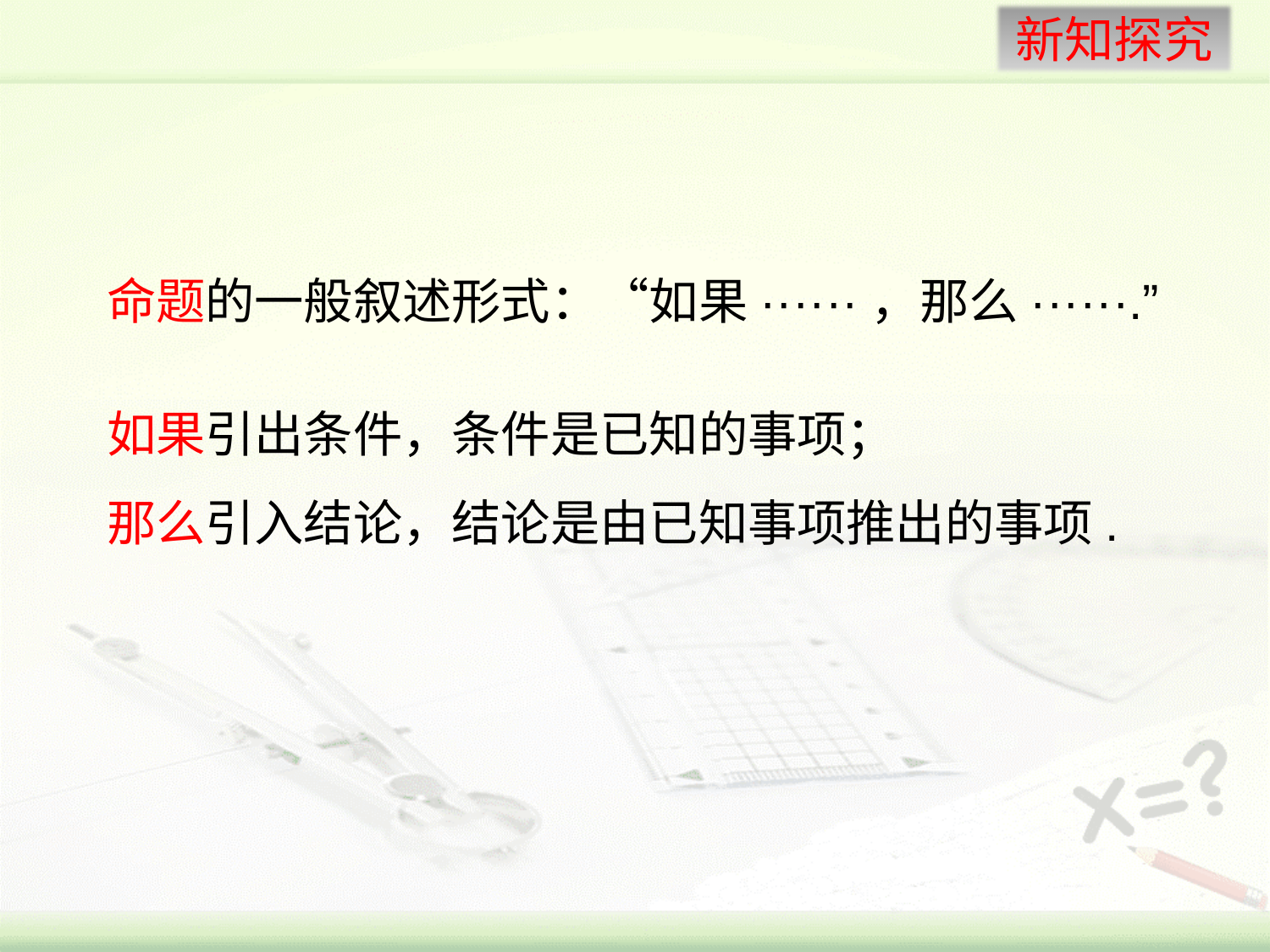

命题的一般叙述形式：“如果······，那么······.”
如果引出条件，条件是已知的事项；
那么引入结论，结论是由已知事项推出的事项.